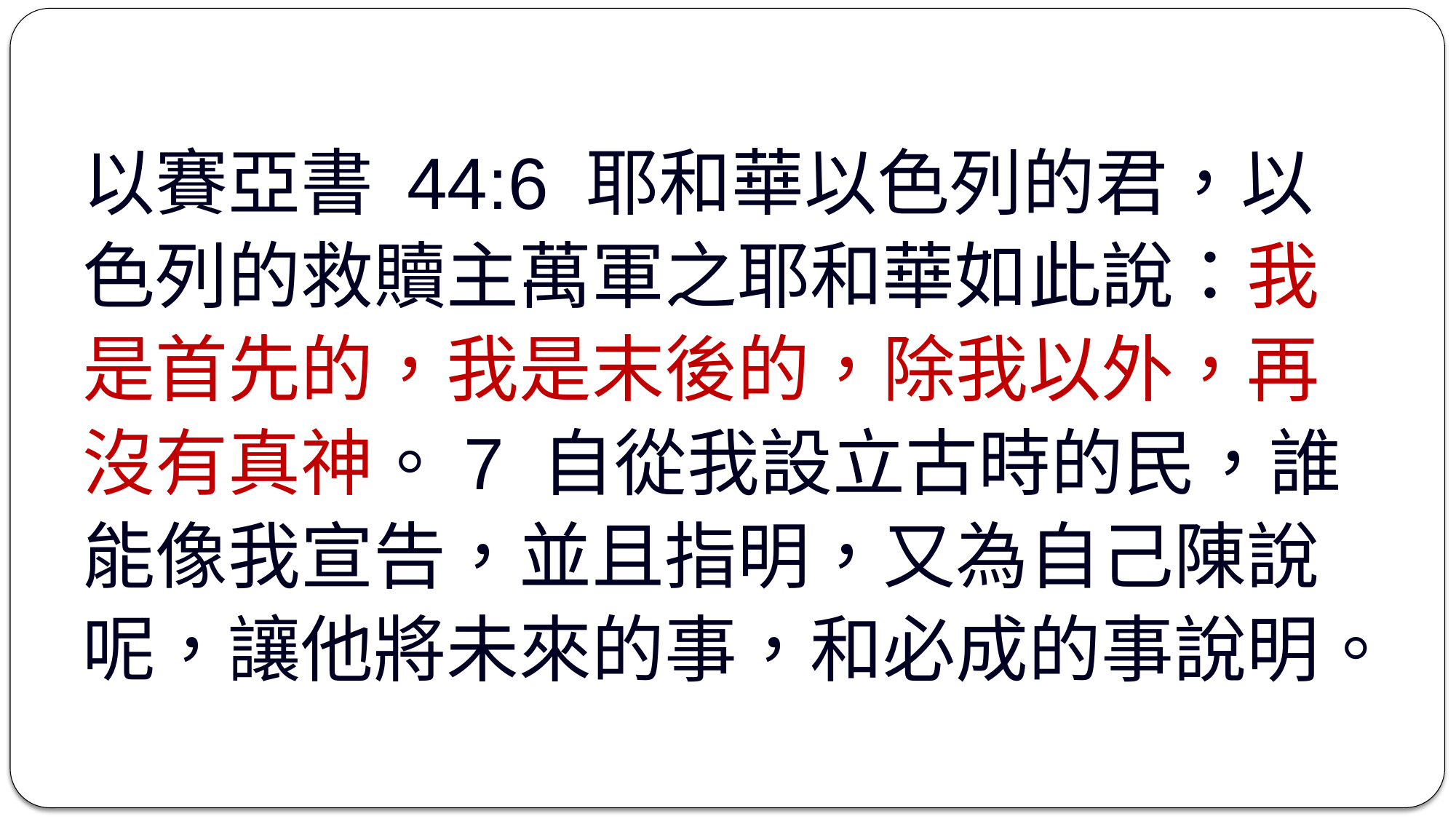

以賽亞書 44:6 耶和華以色列的君，以色列的救贖主萬軍之耶和華如此說：我是首先的，我是末後的，除我以外，再沒有真神。7 自從我設立古時的民，誰能像我宣告，並且指明，又為自己陳說呢，讓他將未來的事，和必成的事說明。